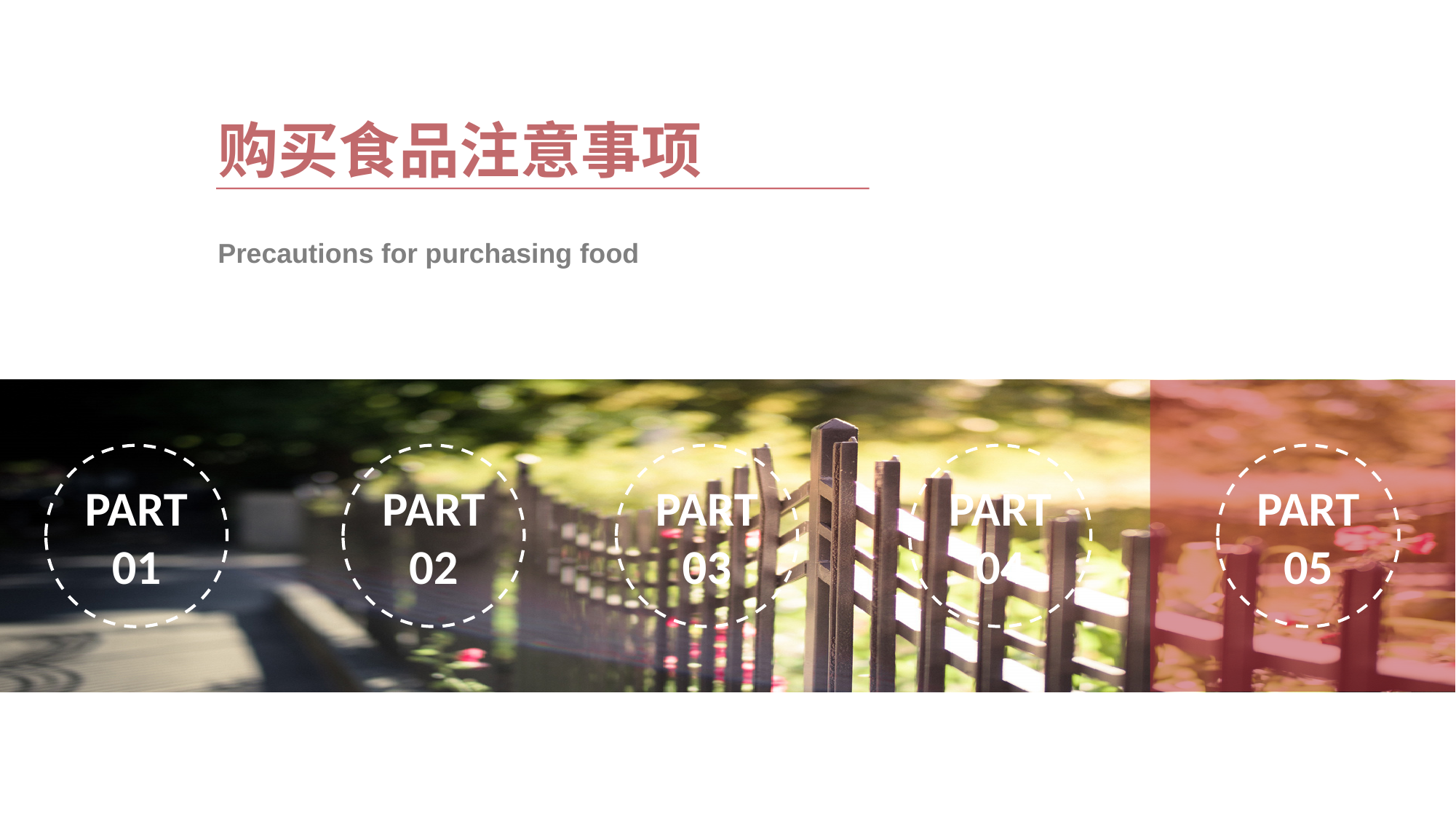

购买食品注意事项
Precautions for purchasing food

PART
05

PART
02

PART
03

PART
04

PART
01